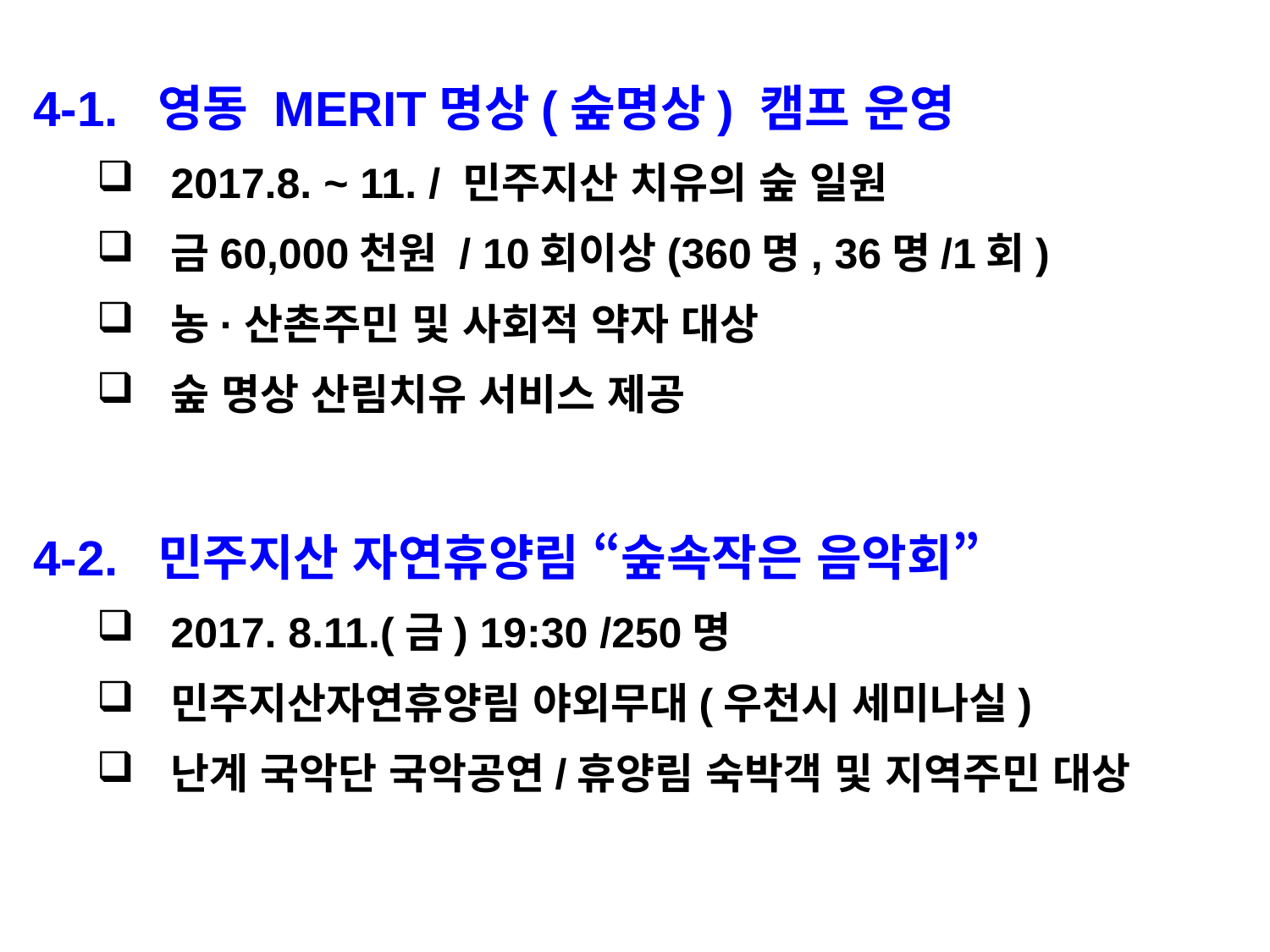

4-1.  영동 MERIT명상(숲명상) 캠프 운영
2017.8. ~ 11. / 민주지산 치유의 숲 일원
금60,000천원 / 10회이상(360명, 36명/1회)
농·산촌주민 및 사회적 약자 대상
숲 명상 산림치유 서비스 제공

4-2.  민주지산 자연휴양림 “숲속작은 음악회”
2017. 8.11.(금) 19:30 /250명
민주지산자연휴양림 야외무대(우천시 세미나실)
난계 국악단 국악공연/휴양림 숙박객 및 지역주민 대상